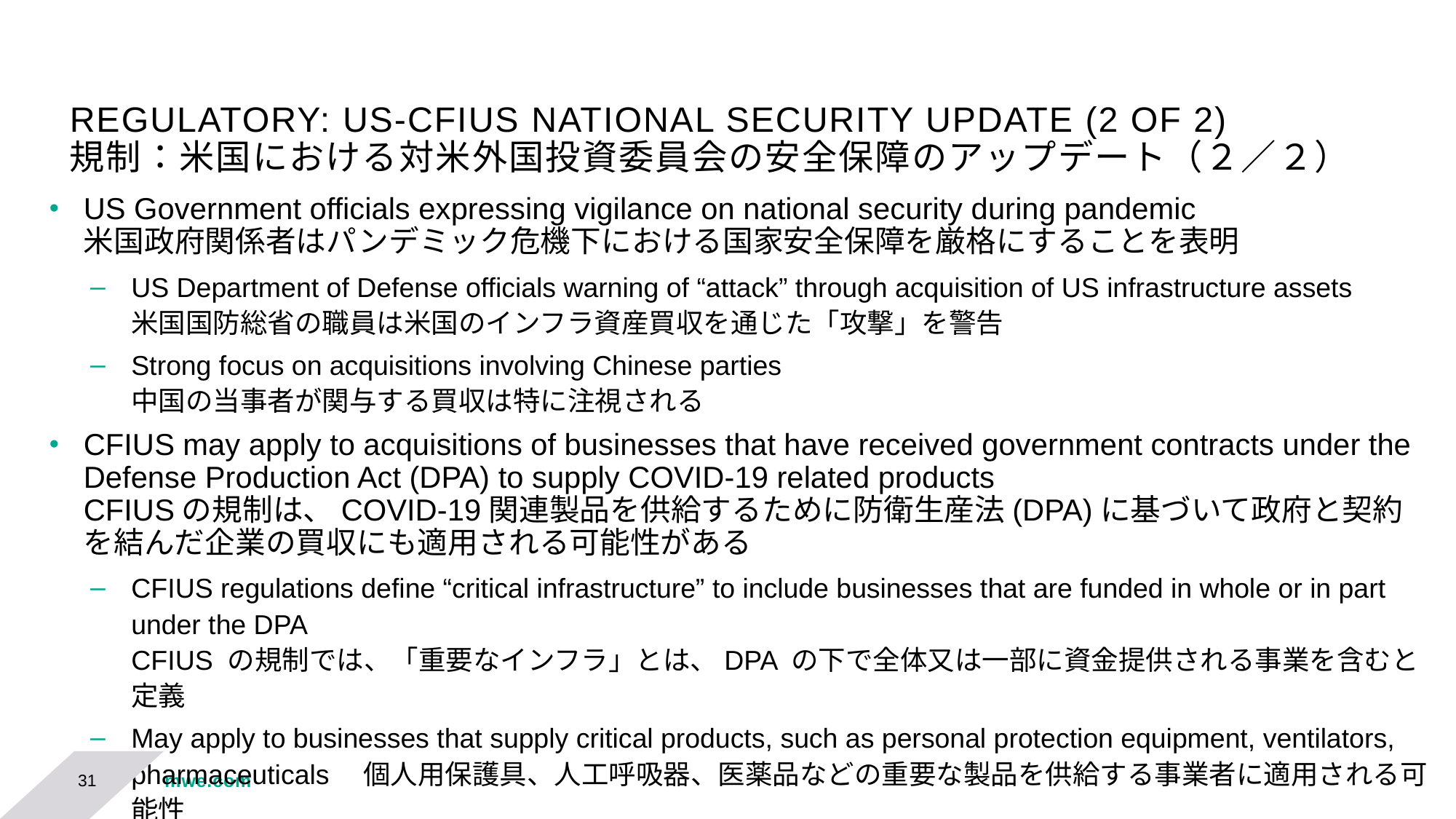

# REGULATORY: US-CFIUS NATIONAL SECURITY UPDATE (2 OF 2) 規制：米国における対米外国投資委員会の安全保障のアップデート（２／２）
US Government officials expressing vigilance on national security during pandemic
米国政府関係者はパンデミック危機下における国家安全保障を厳格にすることを表明
US Department of Defense officials warning of “attack” through acquisition of US infrastructure assets　
米国国防総省の職員は米国のインフラ資産買収を通じた「攻撃」を警告
Strong focus on acquisitions involving Chinese parties
中国の当事者が関与する買収は特に注視される
CFIUS may apply to acquisitions of businesses that have received government contracts under the Defense Production Act (DPA) to supply COVID-19 related products　
CFIUSの規制は、COVID-19関連製品を供給するために防衛生産法(DPA)に基づいて政府と契約を結んだ企業の買収にも適用される可能性がある
CFIUS regulations define “critical infrastructure” to include businesses that are funded in whole or in part under the DPA　
CFIUS の規制では、「重要なインフラ」とは、DPA の下で全体又は一部に資金提供される事業を含むと定義
May apply to businesses that supply critical products, such as personal protection equipment, ventilators, pharmaceuticals　個人用保護具、人工呼吸器、医薬品などの重要な製品を供給する事業者に適用される可能性

31